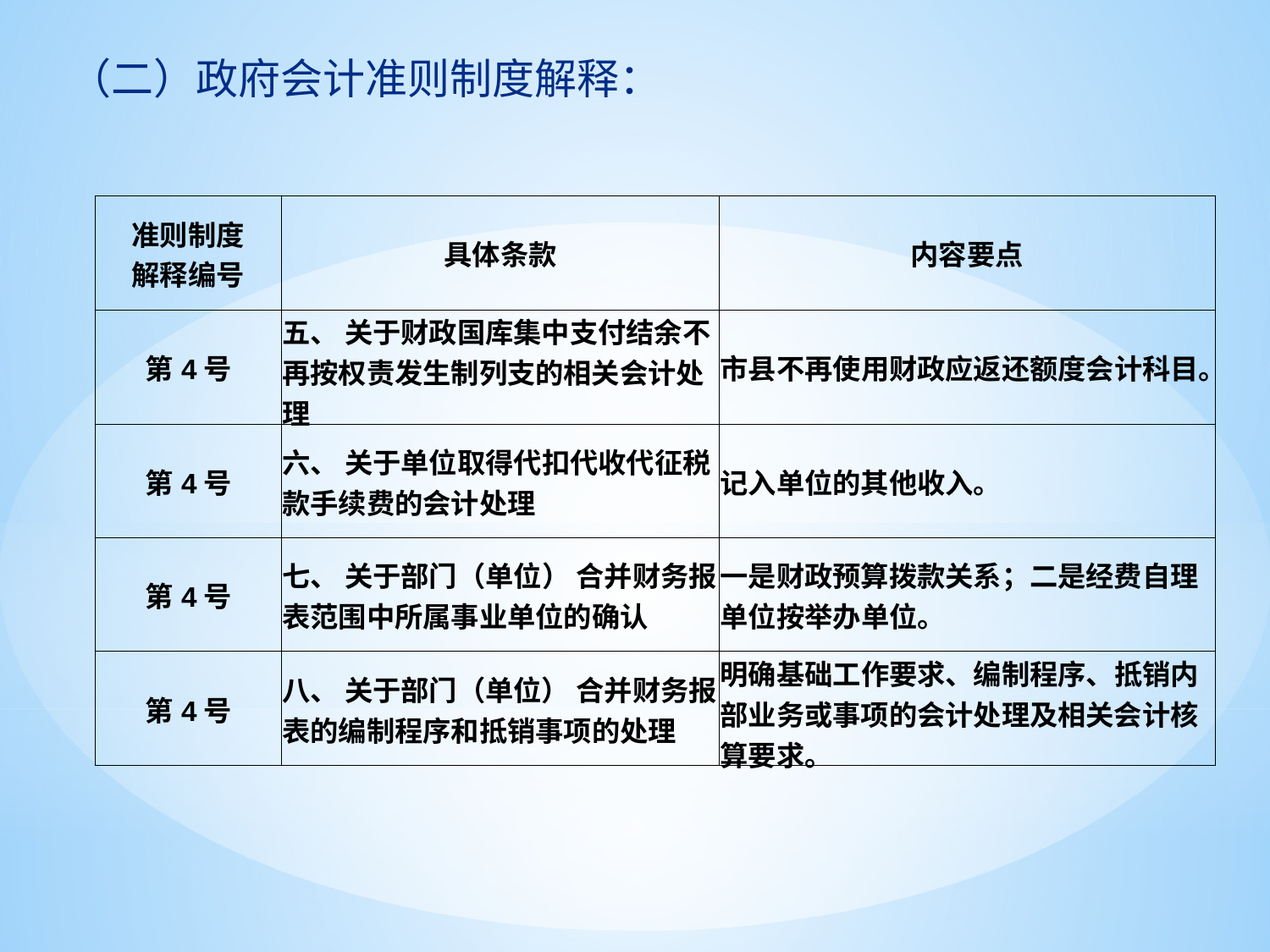

（二）政府会计准则制度解释：
| 准则制度 解释编号 | 具体条款 | 内容要点 |
| --- | --- | --- |
| 第4号 | 五、 关于财政国库集中支付结余不再按权责发生制列支的相关会计处理 | 市县不再使用财政应返还额度会计科目。 |
| 第4号 | 六、 关于单位取得代扣代收代征税款手续费的会计处理 | 记入单位的其他收入。 |
| 第4号 | 七、 关于部门（单位） 合并财务报表范围中所属事业单位的确认 | 一是财政预算拨款关系；二是经费自理单位按举办单位。 |
| 第4号 | 八、 关于部门（单位） 合并财务报表的编制程序和抵销事项的处理 | 明确基础工作要求、编制程序、抵销内部业务或事项的会计处理及相关会计核算要求。 |